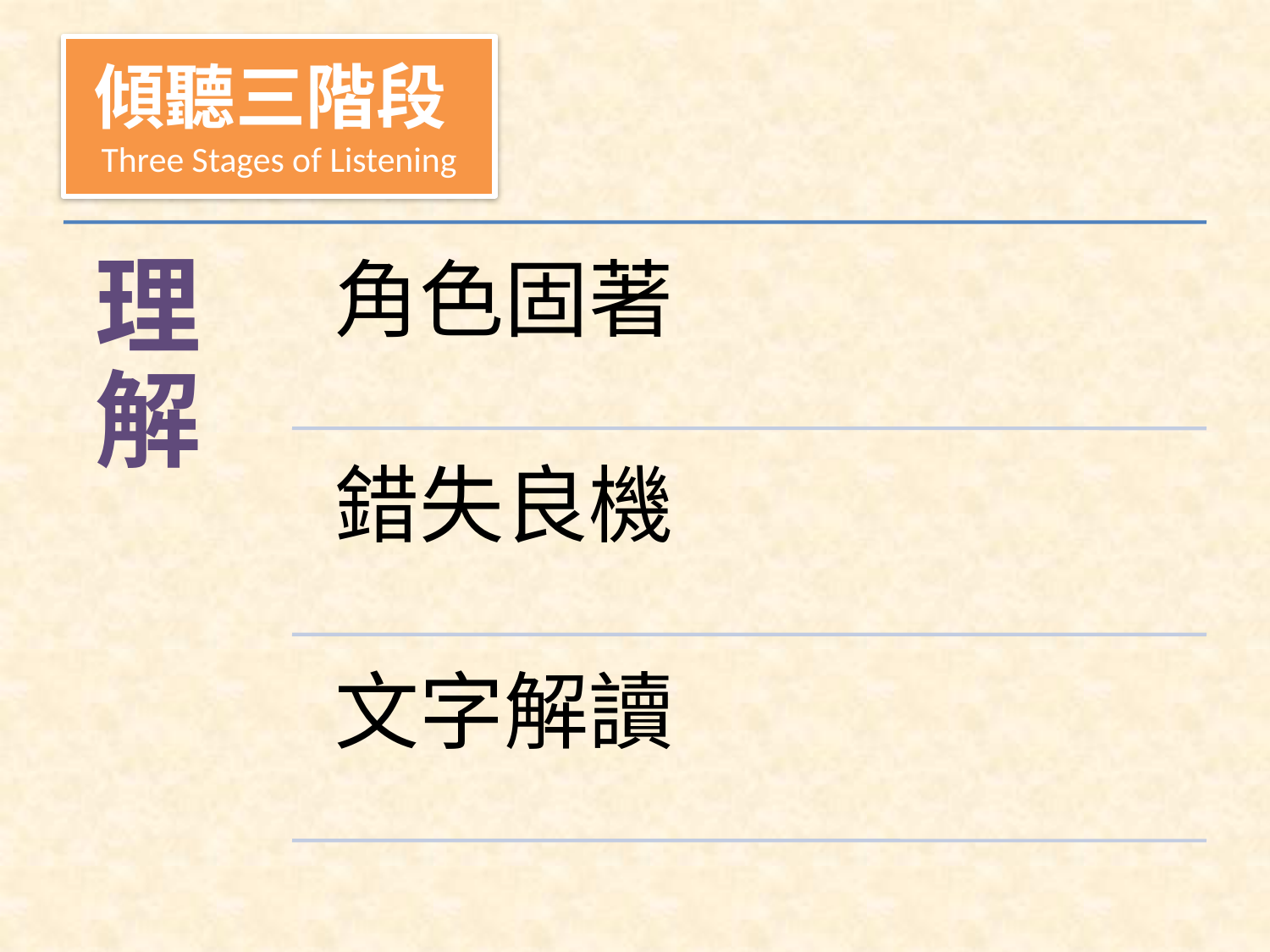

傾聽三階段Three Stages of Listening
#
理解
角色固著
錯失良機
文字解讀